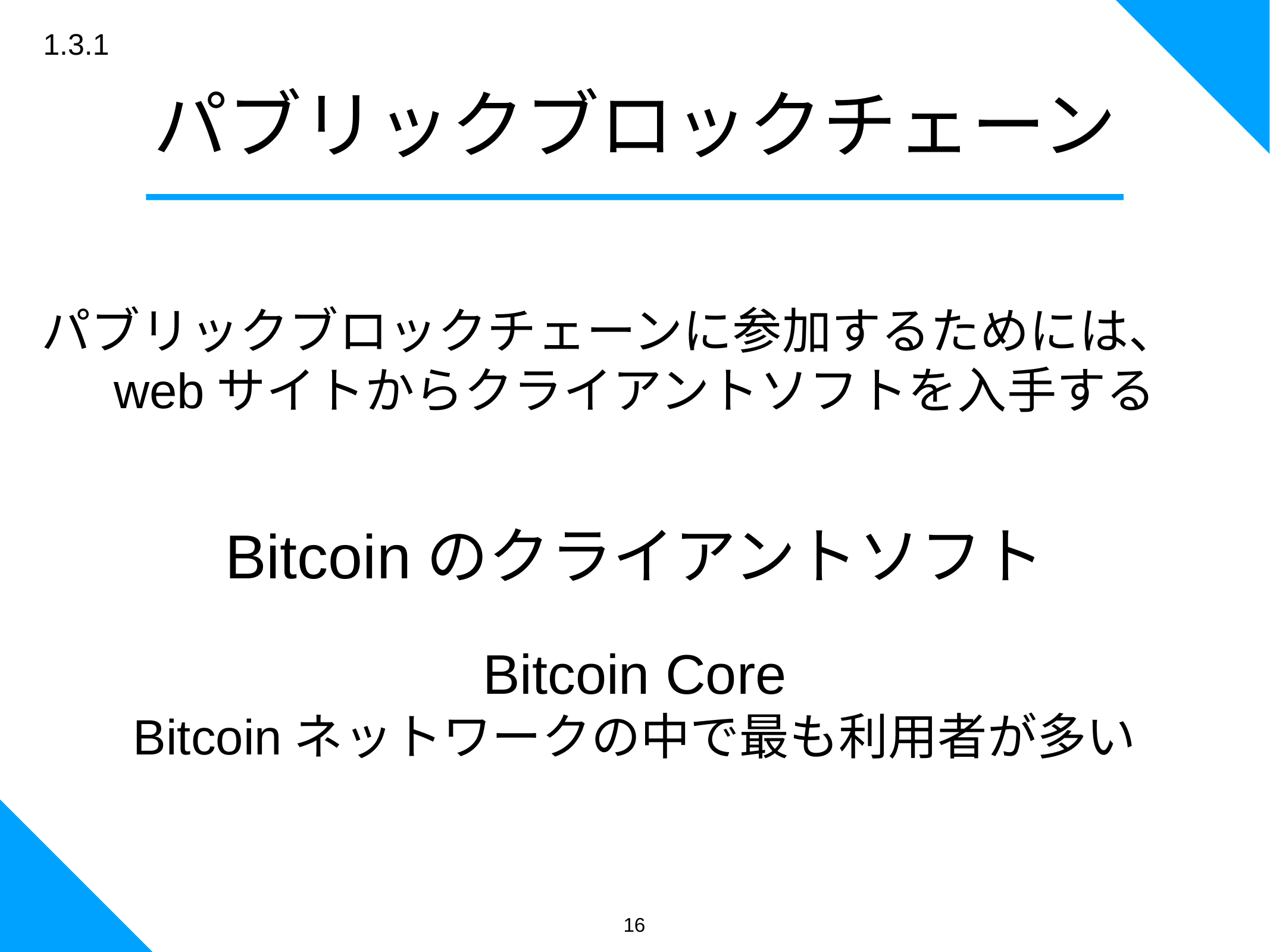

1.3.1
パブリックブロックチェーン
パブリックブロックチェーンに参加するためには、
webサイトからクライアントソフトを入手する
Bitcoinのクライアントソフト
Bitcoin Core
Bitcoinネットワークの中で最も利用者が多い
16